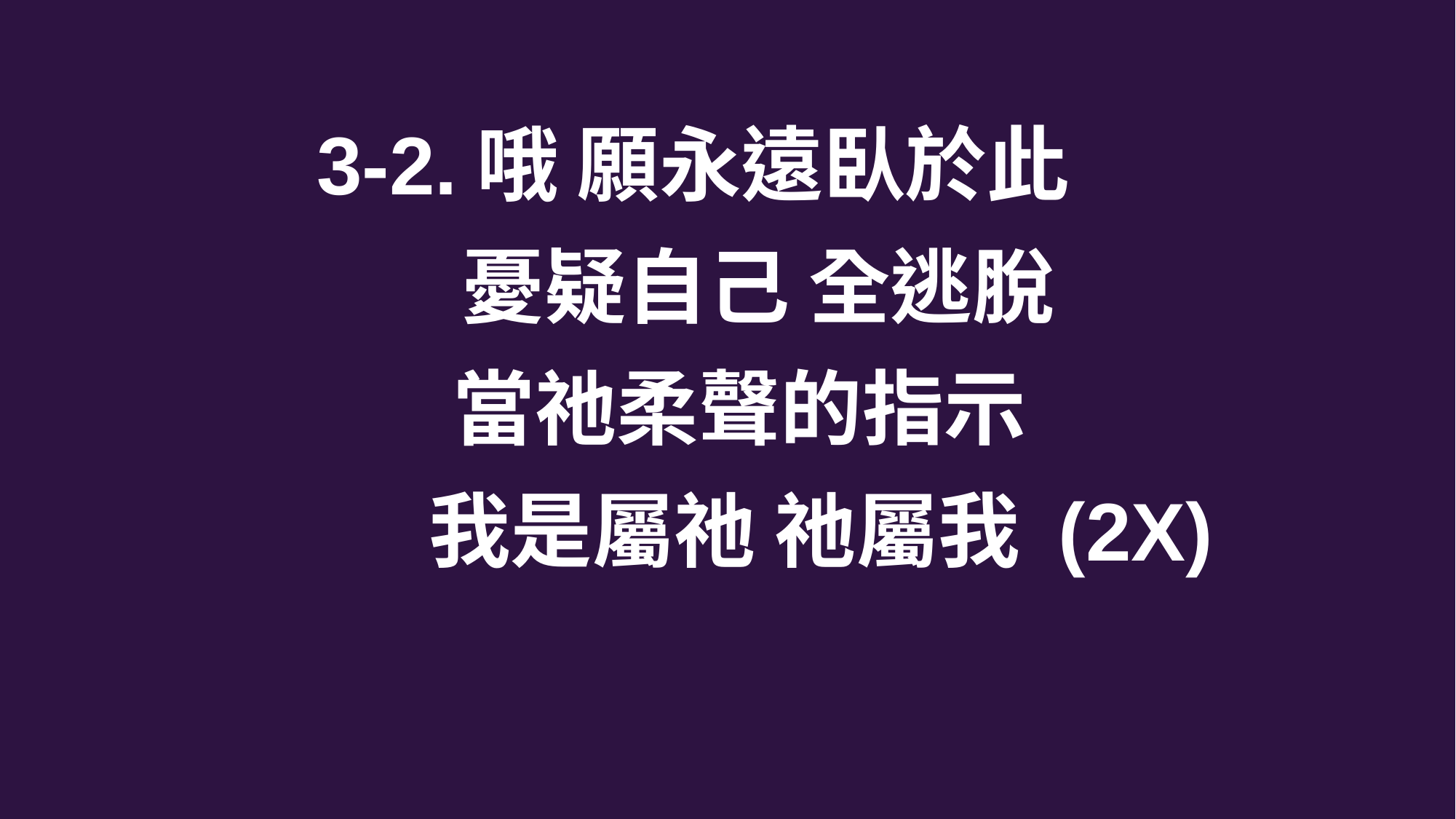

3-2.哦 願永遠臥於此
      憂疑自己 全逃脫
     當祂柔聲的指示
              我是屬祂 祂屬我 (2X)